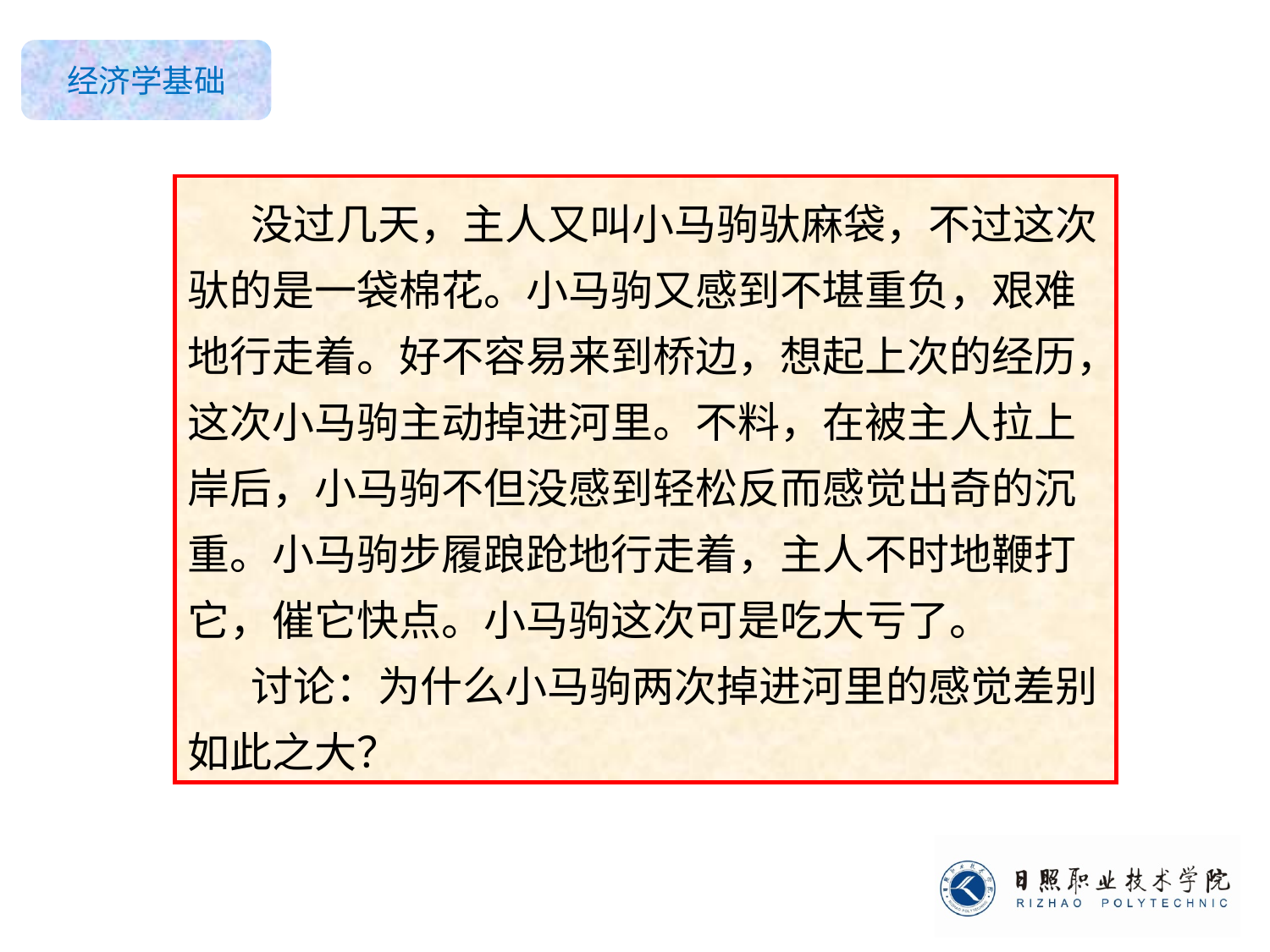

没过几天，主人又叫小马驹驮麻袋，不过这次驮的是一袋棉花。小马驹又感到不堪重负，艰难地行走着。好不容易来到桥边，想起上次的经历，这次小马驹主动掉进河里。不料，在被主人拉上岸后，小马驹不但没感到轻松反而感觉出奇的沉重。小马驹步履踉跄地行走着，主人不时地鞭打它，催它快点。小马驹这次可是吃大亏了。
讨论：为什么小马驹两次掉进河里的感觉差别如此之大？